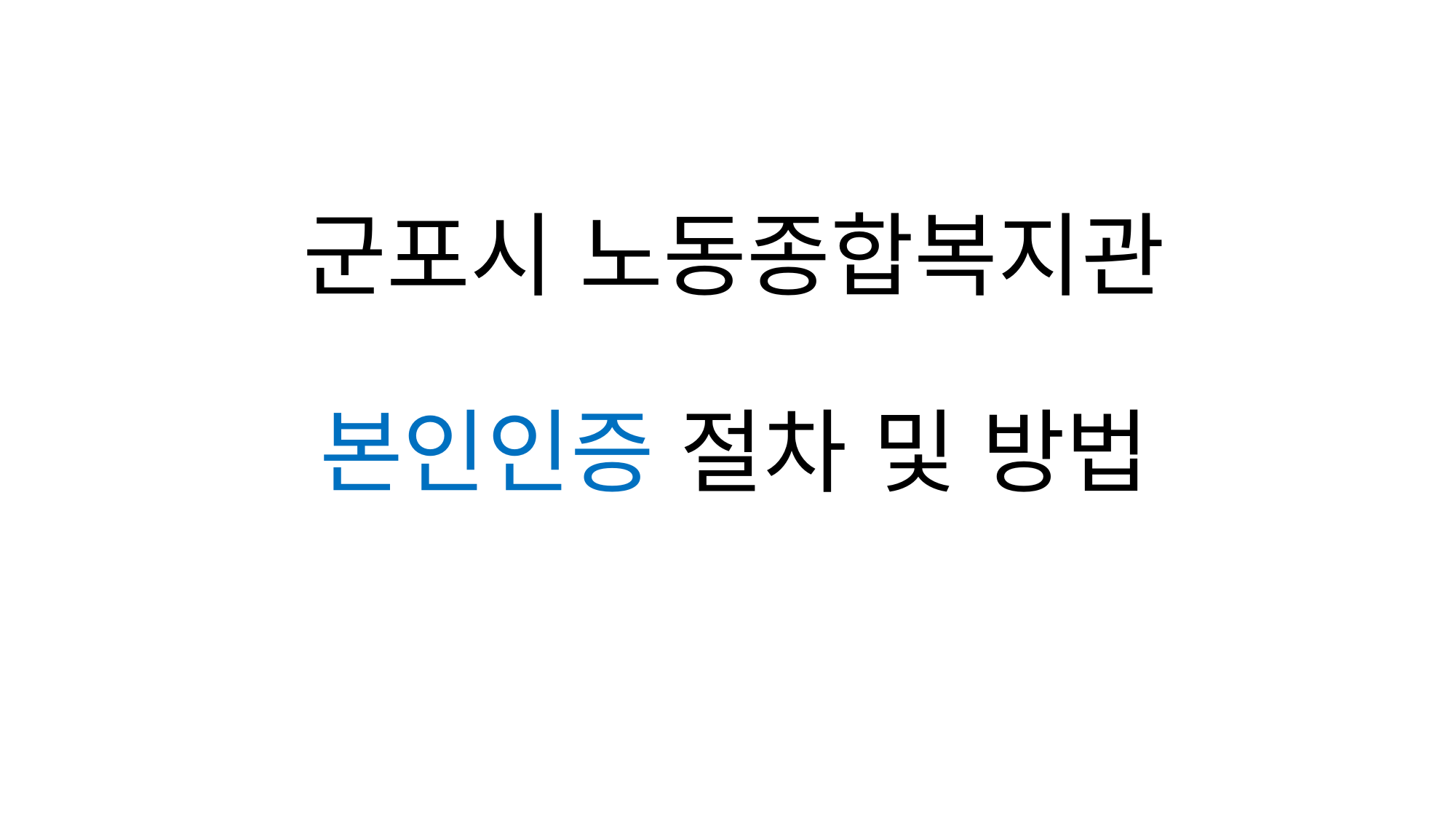

# 군포시 노동종합복지관 본인인증 절차 및 방법